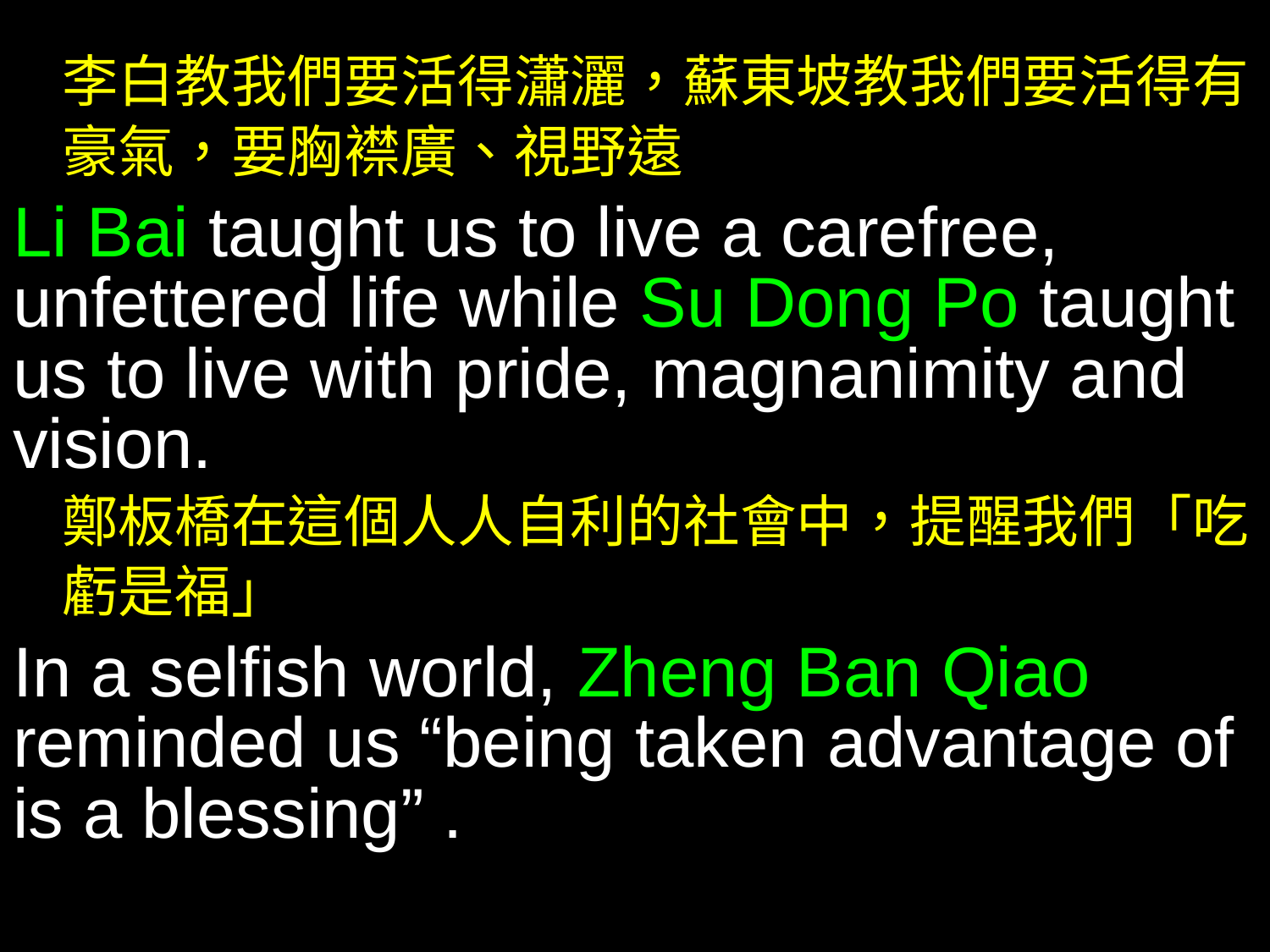

李白教我們要活得瀟灑，蘇東坡教我們要活得有豪氣，要胸襟廣、視野遠
Li Bai taught us to live a carefree, unfettered life while Su Dong Po taught us to live with pride, magnanimity and vision.
鄭板橋在這個人人自利的社會中，提醒我們「吃虧是福」
In a selfish world, Zheng Ban Qiao reminded us “being taken advantage of is a blessing” .